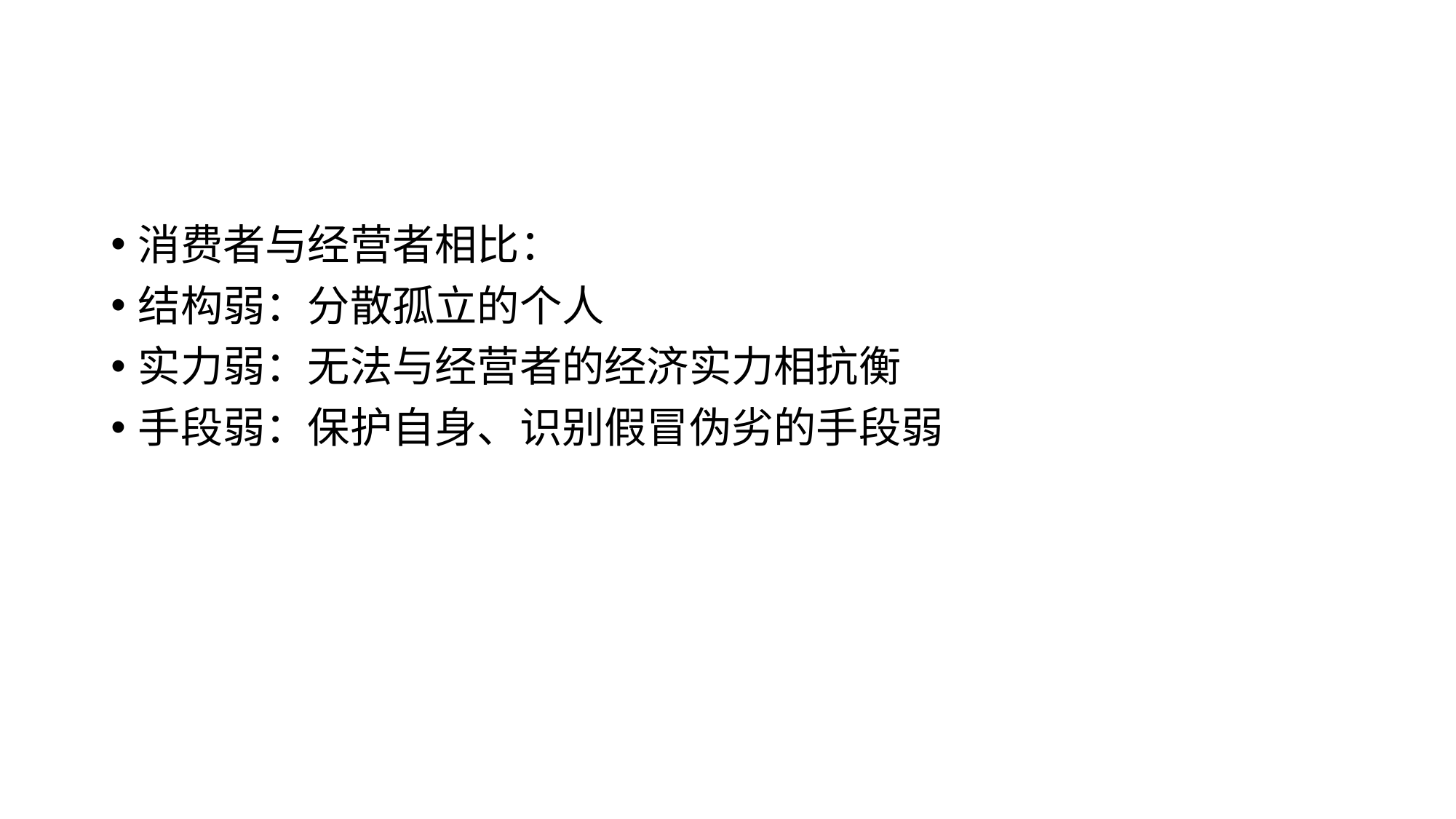

#
消费者与经营者相比：
结构弱：分散孤立的个人
实力弱：无法与经营者的经济实力相抗衡
手段弱：保护自身、识别假冒伪劣的手段弱